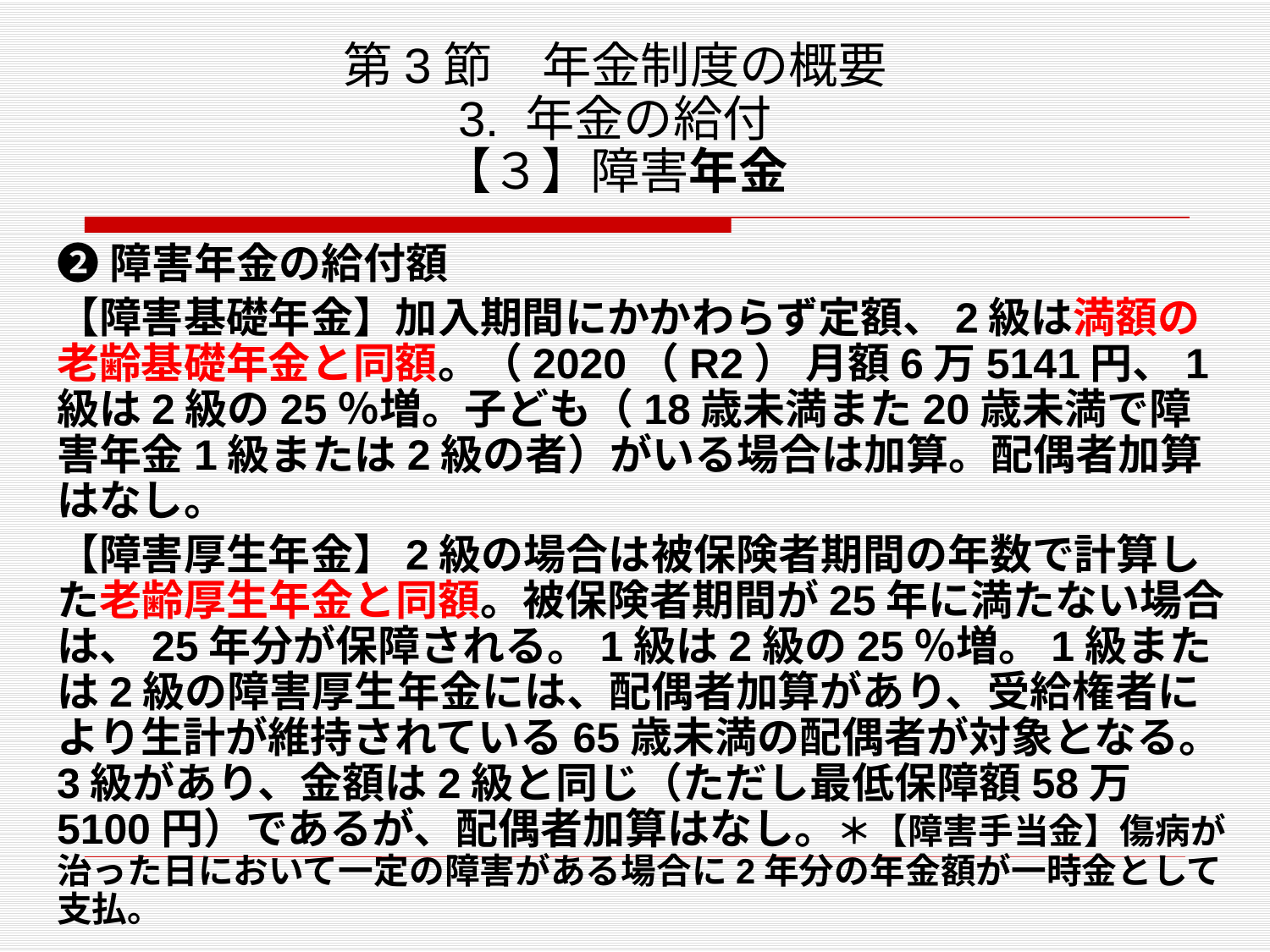

# 第3節　年金制度の概要 3. 年金の給付 【３】障害年金
❷障害年金の給付額
【障害基礎年金】加入期間にかかわらず定額、2級は満額の老齢基礎年金と同額。（2020（R2） 月額6万5141円、1級は2級の25％増。子ども（18歳未満また20歳未満で障害年金1級または2級の者）がいる場合は加算。配偶者加算はなし。
【障害厚生年金】2級の場合は被保険者期間の年数で計算した老齢厚生年金と同額。被保険者期間が25年に満たない場合は、25年分が保障される。1級は2級の25％増。1級または2級の障害厚生年金には、配偶者加算があり、受給権者により生計が維持されている65歳未満の配偶者が対象となる。3級があり、金額は2級と同じ（ただし最低保障額58万5100円）であるが、配偶者加算はなし。＊【障害手当金】傷病が治った日において一定の障害がある場合に2年分の年金額が一時金として支払。